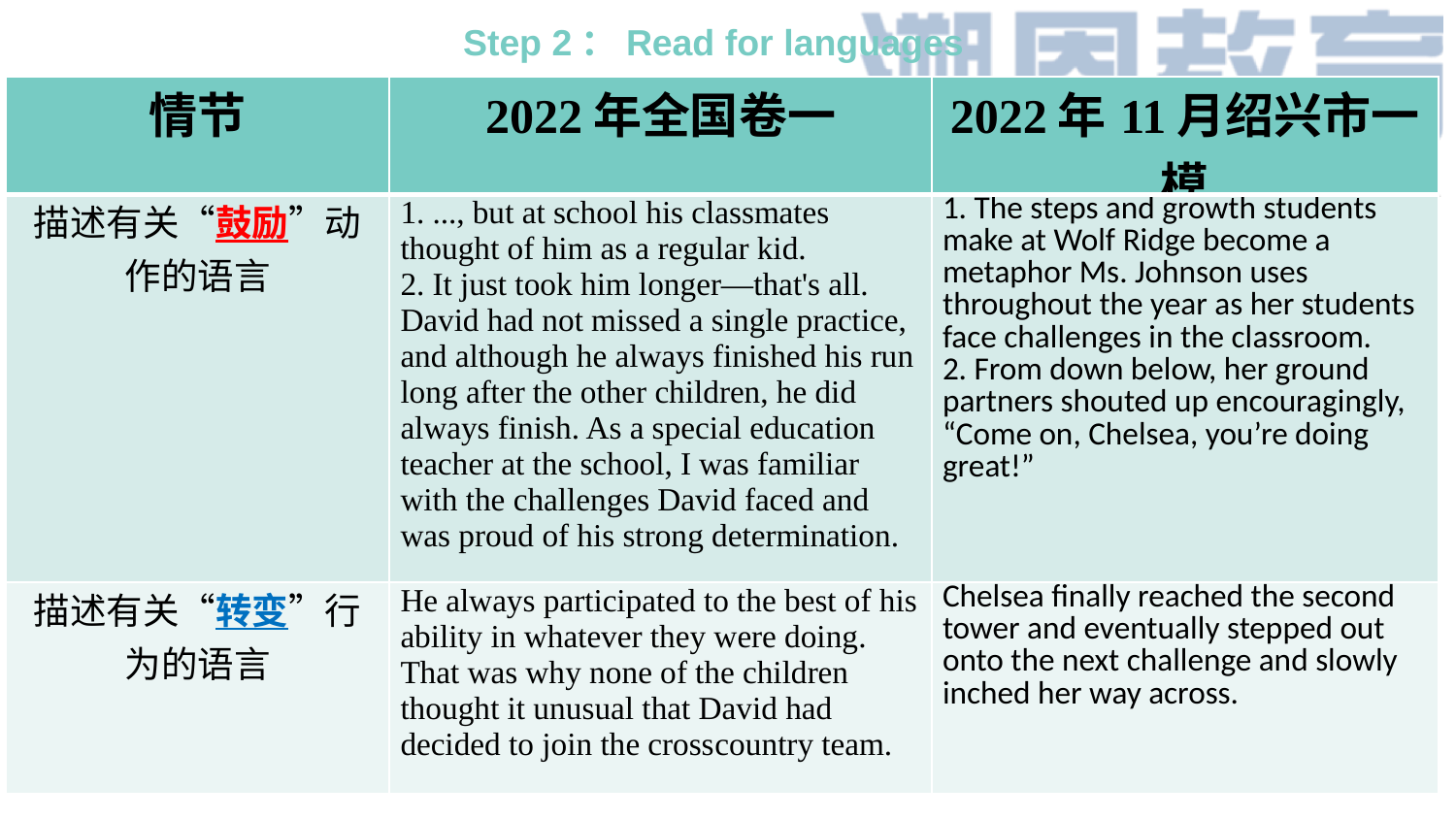

Step 2：Read for languages
| 情节 | 2022年全国卷一 | 2022年11月绍兴市一模 |
| --- | --- | --- |
| 描述有关“鼓励”动作的语言 | 1. ..., but at school his classmates thought of him as a regular kid. 2. It just took him longer—that's all. David had not missed a single practice, and although he always finished his run long after the other children, he did always finish. As a special education teacher at the school, I was familiar with the challenges David faced and was proud of his strong determination. | 1. The steps and growth students make at Wolf Ridge become a metaphor Ms. Johnson uses throughout the year as her students face challenges in the classroom. 2. From down below, her ground partners shouted up encouragingly, “Come on, Chelsea, you’re doing great!” |
| 描述有关“转变”行为的语言 | He always participated to the best of his ability in whatever they were doing. That was why none of the children thought it unusual that David had decided to join the cross­country team. | Chelsea finally reached the second tower and eventually stepped out onto the next challenge and slowly inched her way across. |